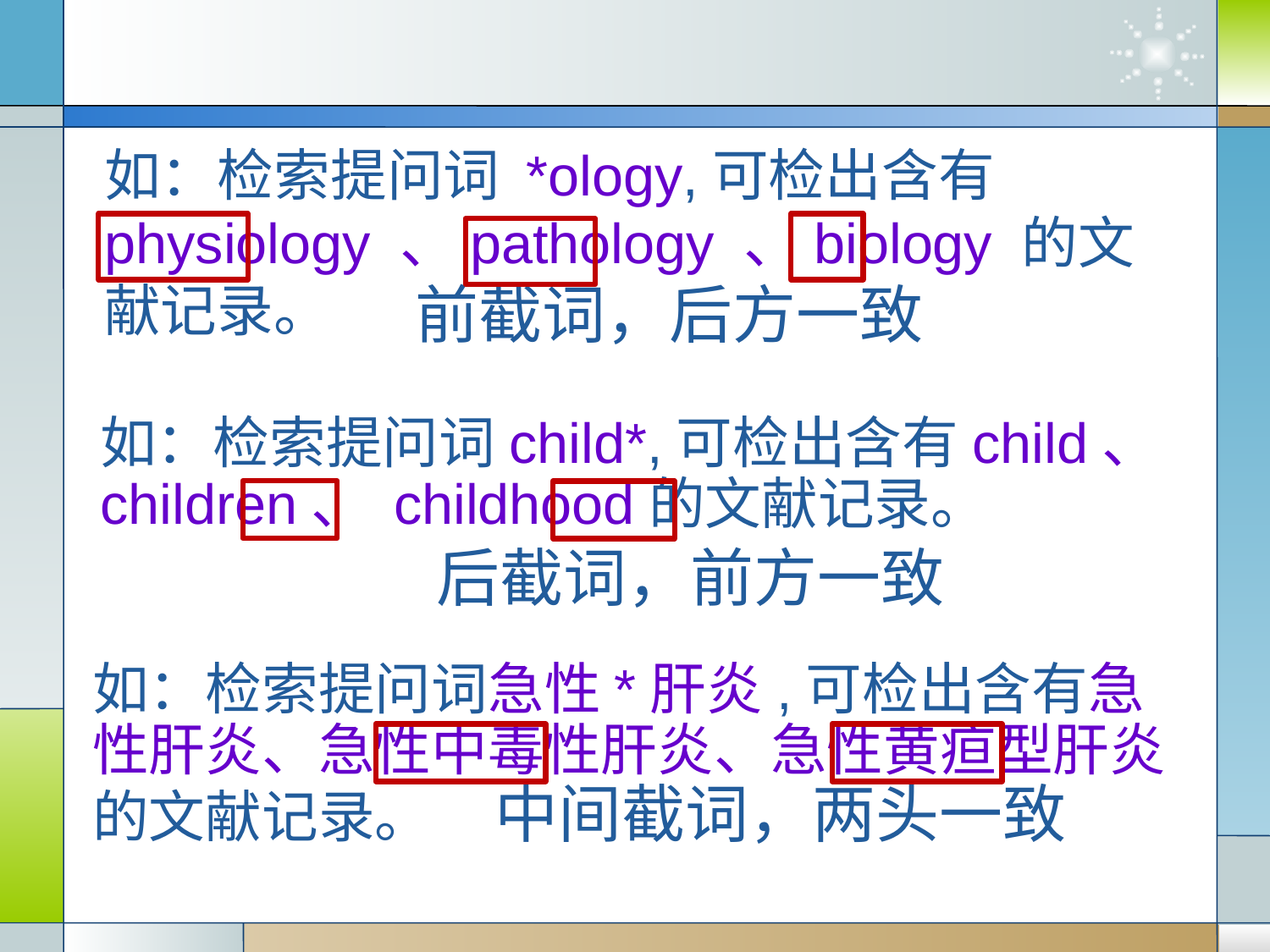

如：检索提问词 *ology,可检出含有physiology 、pathology 、biology 的文献记录。

      前截词，后方一致
如：检索提问词child*,可检出含有child、 children、 childhood的文献记录。

      后截词，前方一致
如：检索提问词急性*肝炎,可检出含有急性肝炎、急性中毒性肝炎、急性黄疸型肝炎的文献记录。     中间截词，两头一致